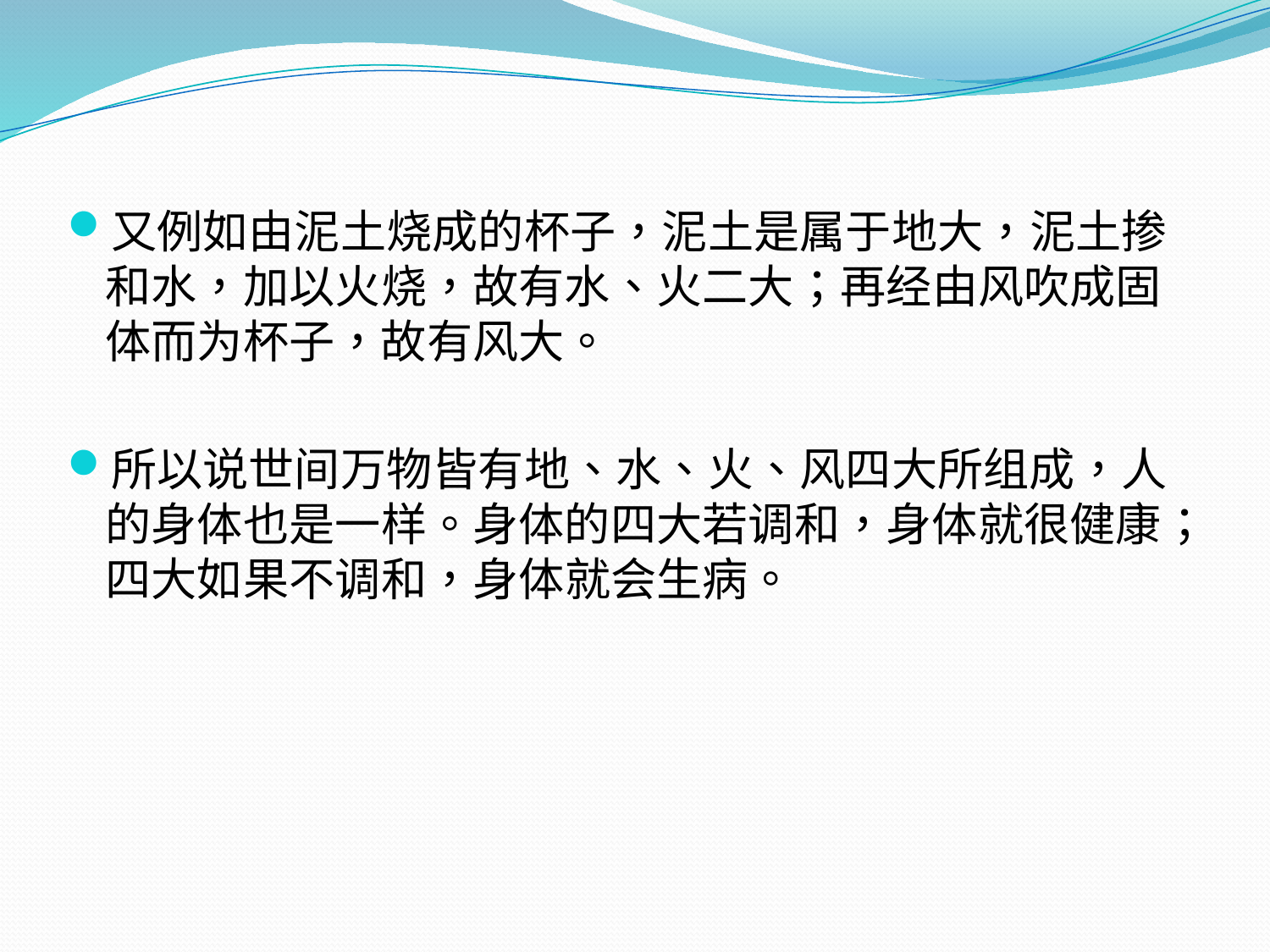

又例如由泥土烧成的杯子，泥土是属于地大，泥土掺和水，加以火烧，故有水、火二大；再经由风吹成固体而为杯子，故有风大。

所以说世间万物皆有地、水、火、风四大所组成，人的身体也是一样。身体的四大若调和，身体就很健康；四大如果不调和，身体就会生病。